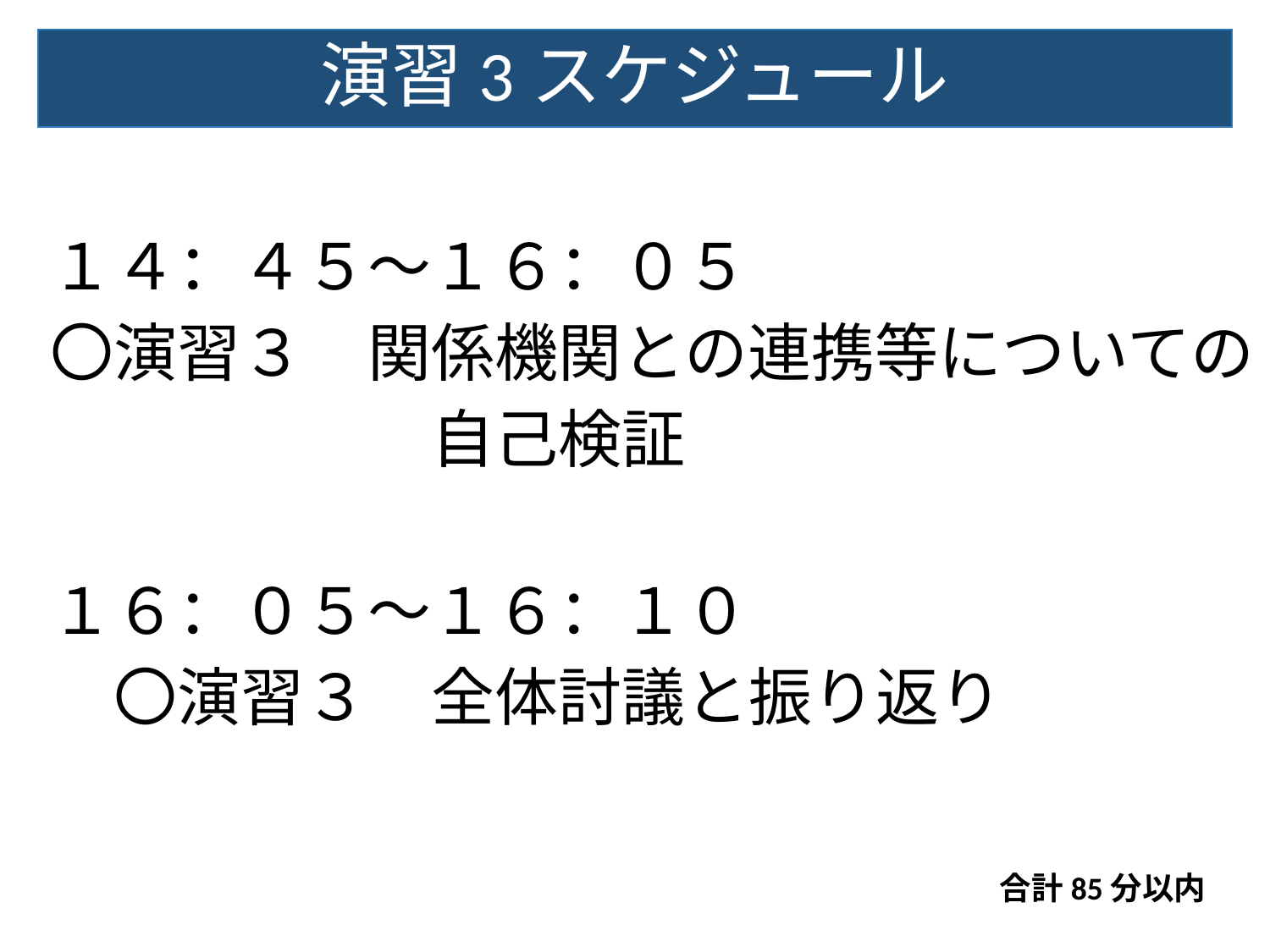

# 演習3スケジュール

１４：４５～１６：０５
〇演習３　関係機関との連携等についての
　　　　　　自己検証

１６：０５～１６：１０
　〇演習３　全体討議と振り返り

合計85分以内